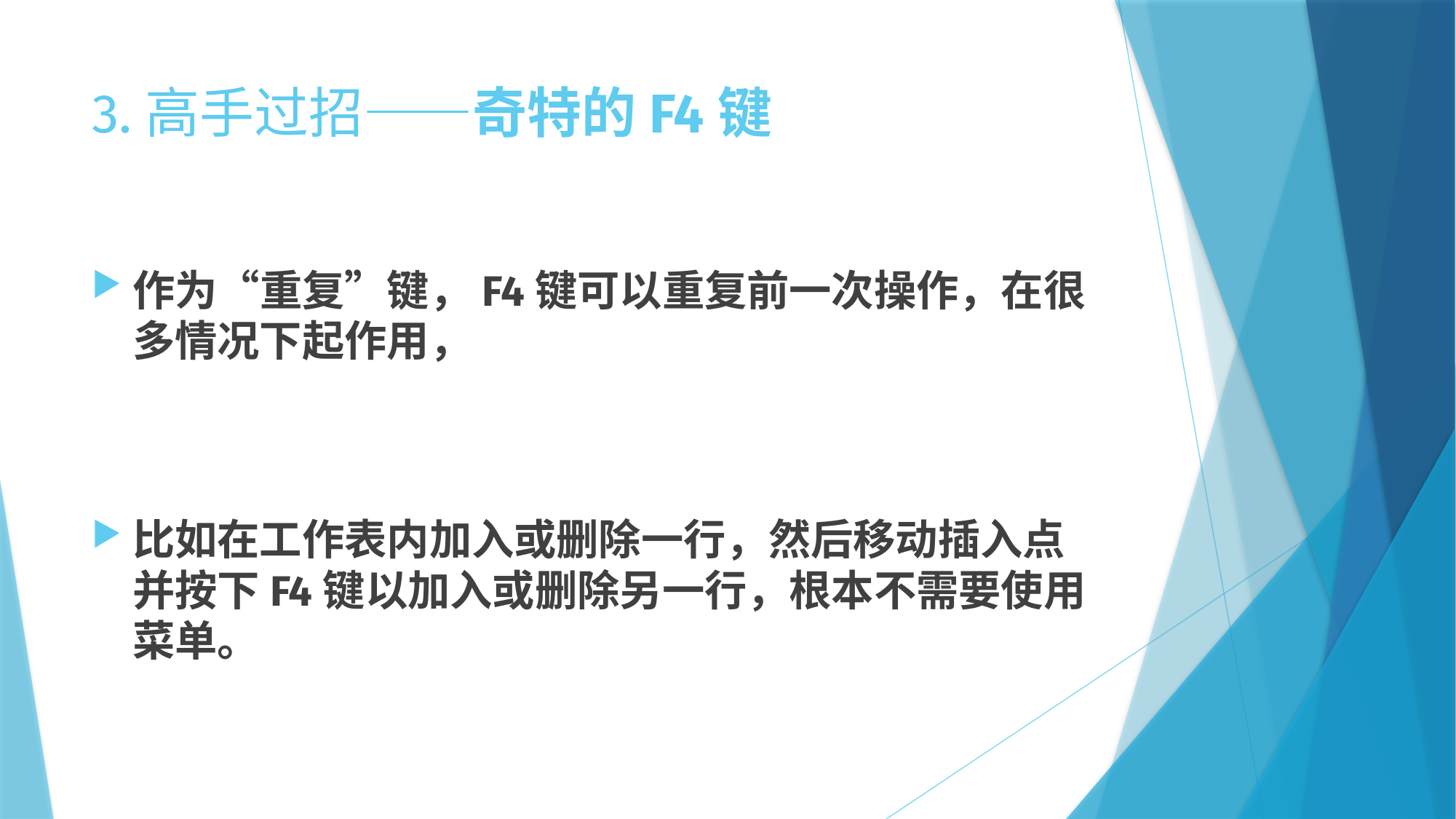

# 3.高手过招——奇特的F4键
作为“重复”键，F4键可以重复前一次操作，在很多情况下起作用，

比如在工作表内加入或删除一行，然后移动插入点并按下F4键以加入或删除另一行，根本不需要使用菜单。